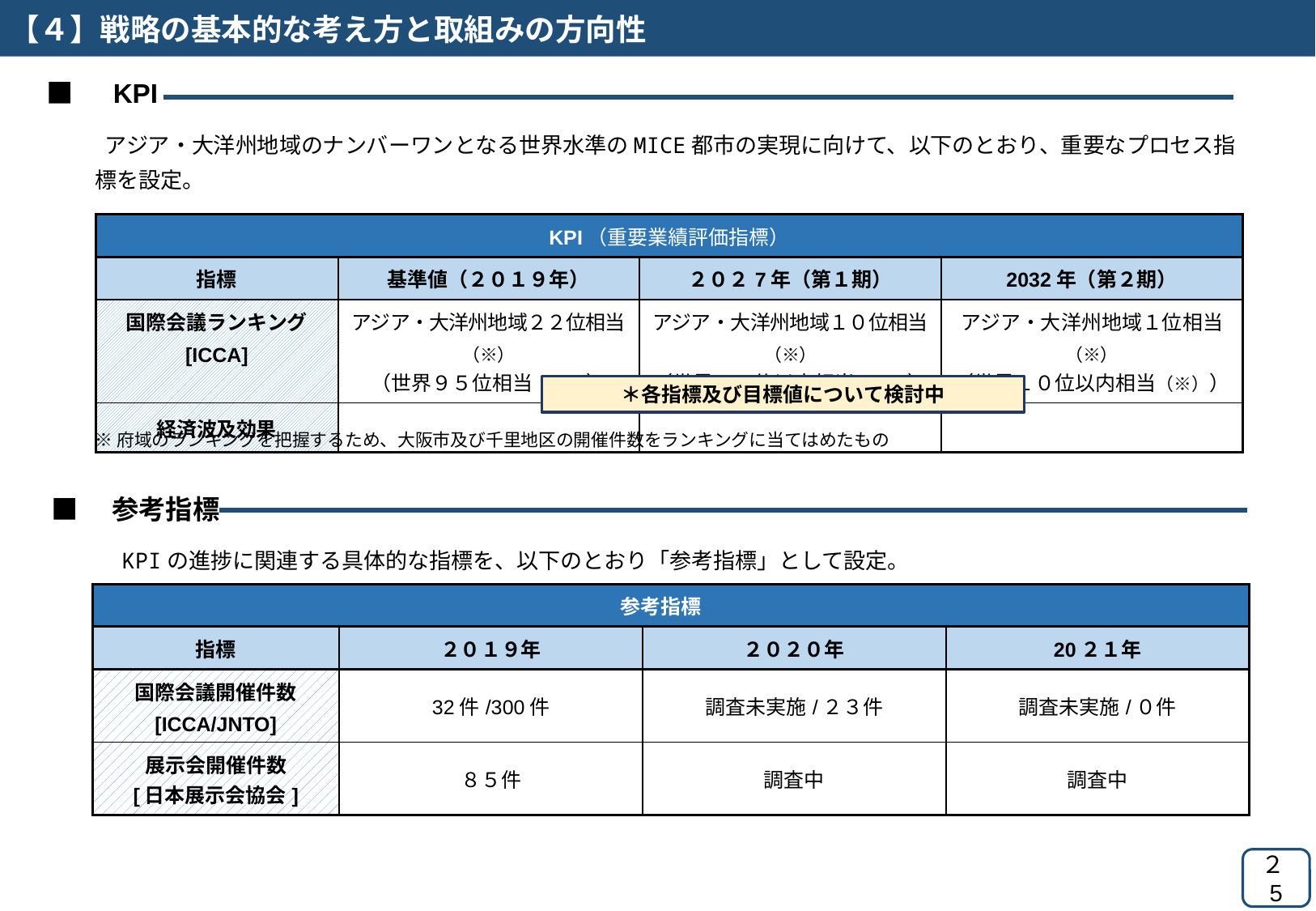

【４】戦略の基本的な考え方と取組みの方向性
■　KPI
 アジア・大洋州地域のナンバーワンとなる世界水準のMICE都市の実現に向けて、以下のとおり、重要なプロセス指標を設定。
| KPI（重要業績評価指標） |  |  |  |
| --- | --- | --- | --- |
| 指標 | 基準値（２０１９年） | ２０２7年（第１期） | 2032年（第２期） |
| 国際会議ランキング [ICCA] | アジア・大洋州地域２２位相当（※） （世界９５位相当（※）） | アジア・大洋州地域１０位相当（※） （世界３０位以内相当（※）） | アジア・大洋州地域１位相当（※） （世界１０位以内相当（※）） |
| 経済波及効果 |  |  |  |
＊各指標及び目標値について検討中
※府域のランキングを把握するため、大阪市及び千里地区の開催件数をランキングに当てはめたもの
■　参考指標
　KPIの進捗に関連する具体的な指標を、以下のとおり「参考指標」として設定。

| 参考指標 |  |  |  |
| --- | --- | --- | --- |
| 指標 | ２０１９年 | ２０２０年 | 20２１年 |
| 国際会議開催件数 [ICCA/JNTO] | 32件/300件 | 調査未実施/２３件 | 調査未実施/０件 |
| 展示会開催件数 [日本展示会協会] | ８５件 | 調査中 | 調査中 |
２5